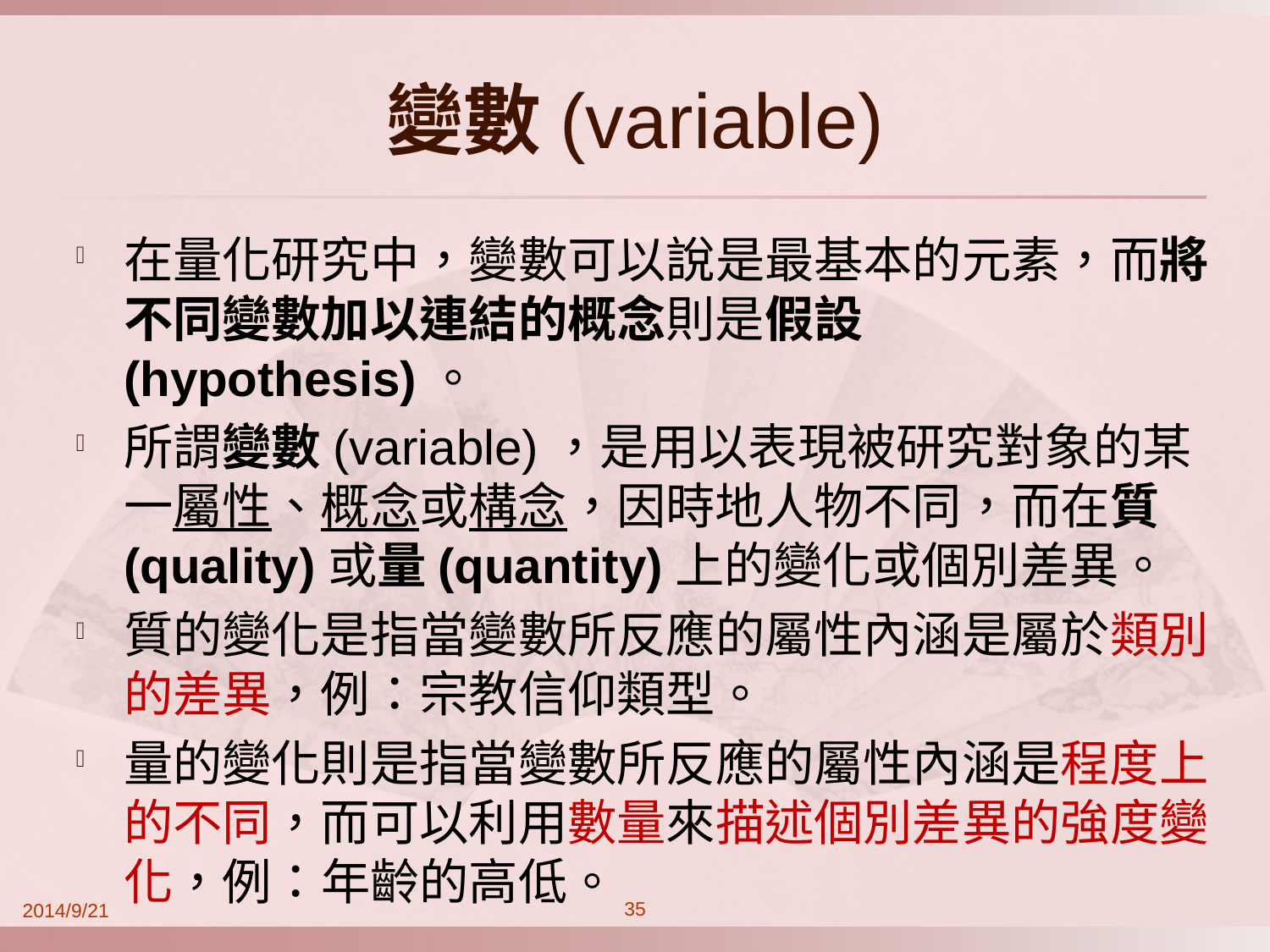

# 變數(variable)
在量化研究中，變數可以說是最基本的元素，而將不同變數加以連結的概念則是假設(hypothesis)。
所謂變數(variable)，是用以表現被研究對象的某一屬性、概念或構念，因時地人物不同，而在質(quality)或量(quantity)上的變化或個別差異。
質的變化是指當變數所反應的屬性內涵是屬於類別的差異，例：宗教信仰類型。
量的變化則是指當變數所反應的屬性內涵是程度上的不同，而可以利用數量來描述個別差異的強度變化，例：年齡的高低。
2014/9/21
35